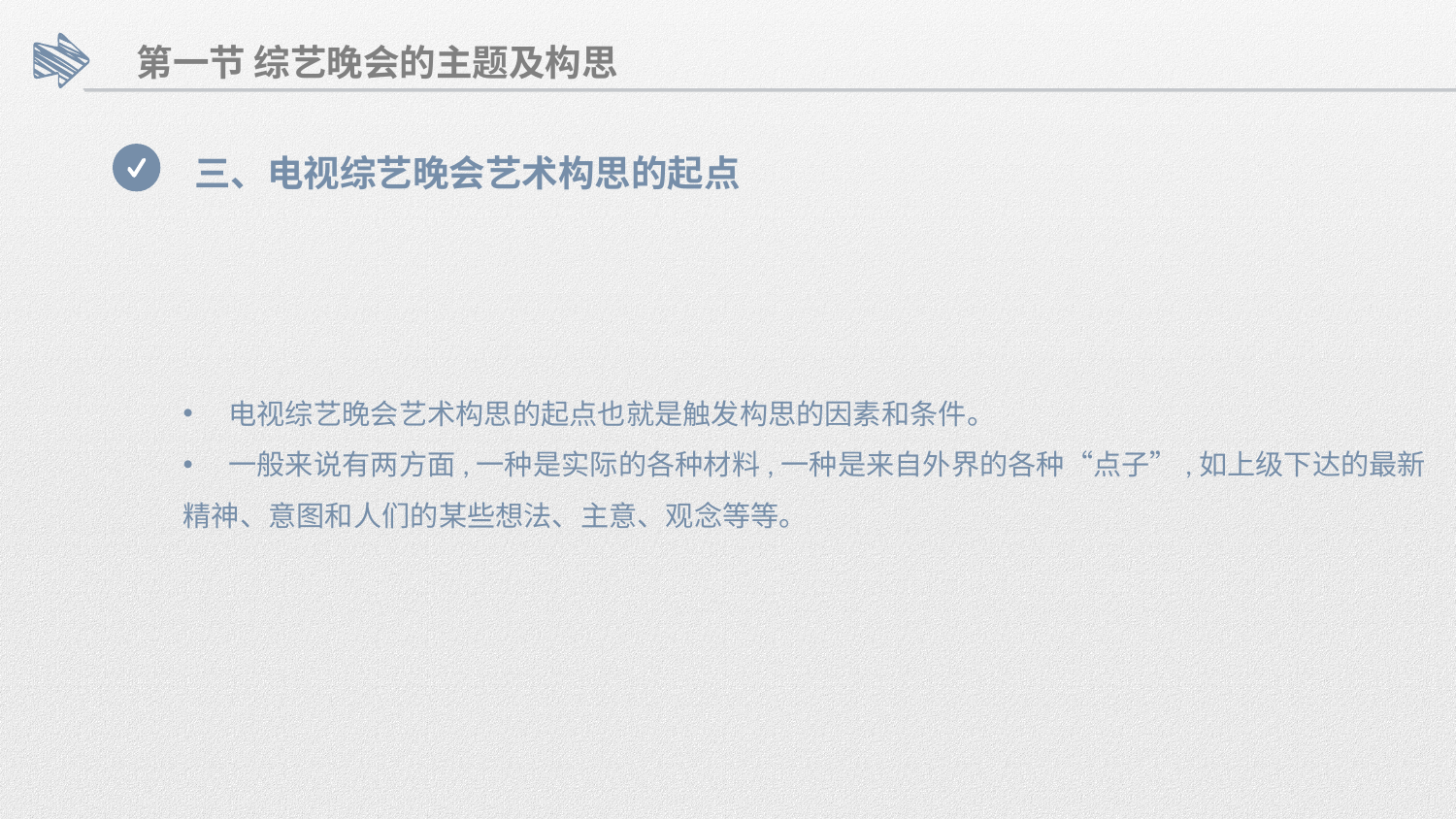

第一节 综艺晚会的主题及构思
三、电视综艺晚会艺术构思的起点

电视综艺晚会艺术构思的起点也就是触发构思的因素和条件。
一般来说有两方面,一种是实际的各种材料,一种是来自外界的各种“点子”,如上级下达的最新
精神、意图和人们的某些想法、主意、观念等等。